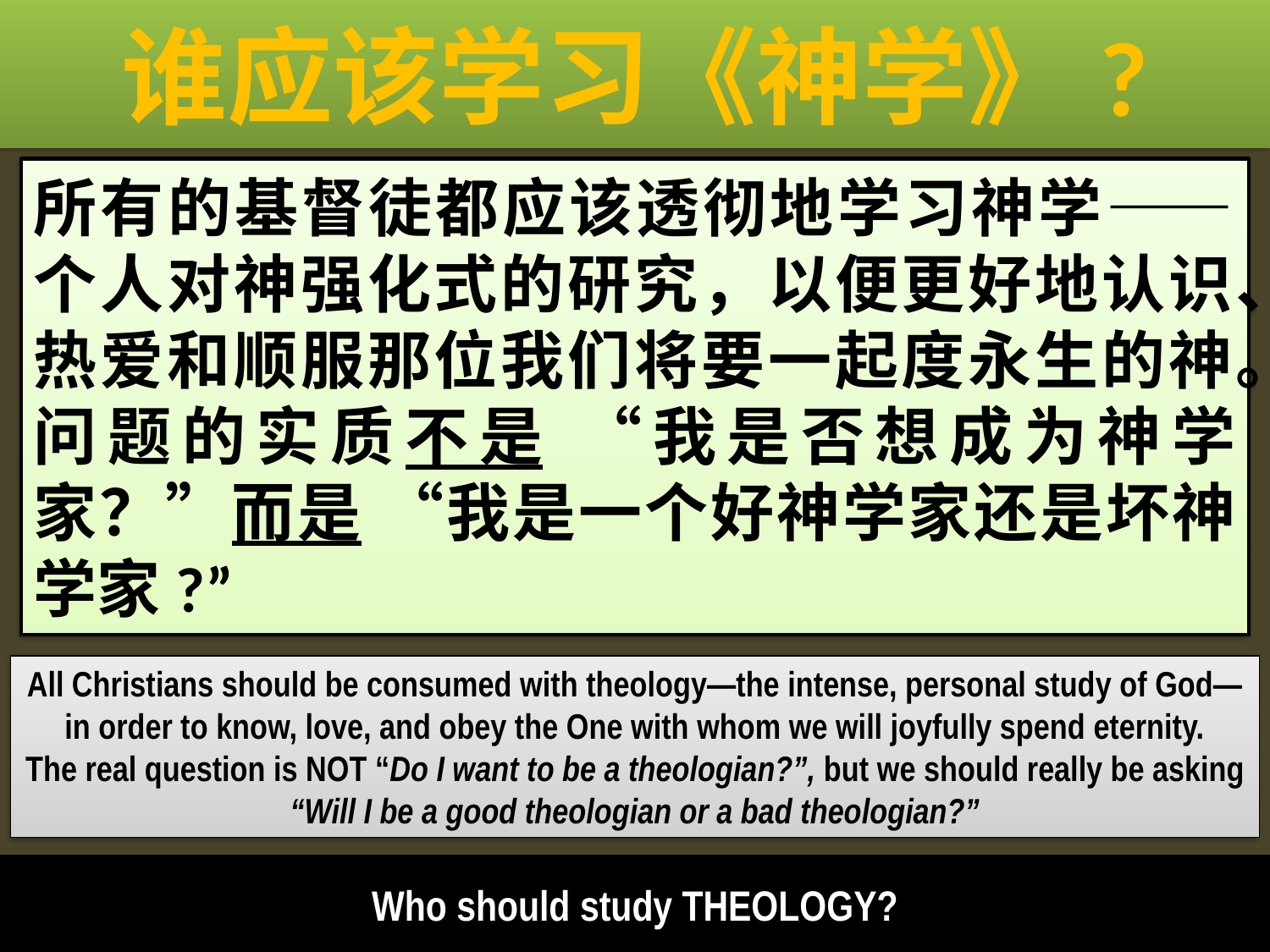

# 谁应该学习《神学》?
所有的基督徒都应该透彻地学习神学—— 个人对神强化式的研究，以便更好地认识、热爱和顺服那位我们将要一起度永生的神。
问题的实质不是 “我是否想成为神学家？”而是 “我是一个好神学家还是坏神学家?”
All Christians should be consumed with theology—the intense, personal study of God—in order to know, love, and obey the One with whom we will joyfully spend eternity.
The real question is NOT “Do I want to be a theologian?”, but we should really be asking “Will I be a good theologian or a bad theologian?”
Who should study THEOLOGY?